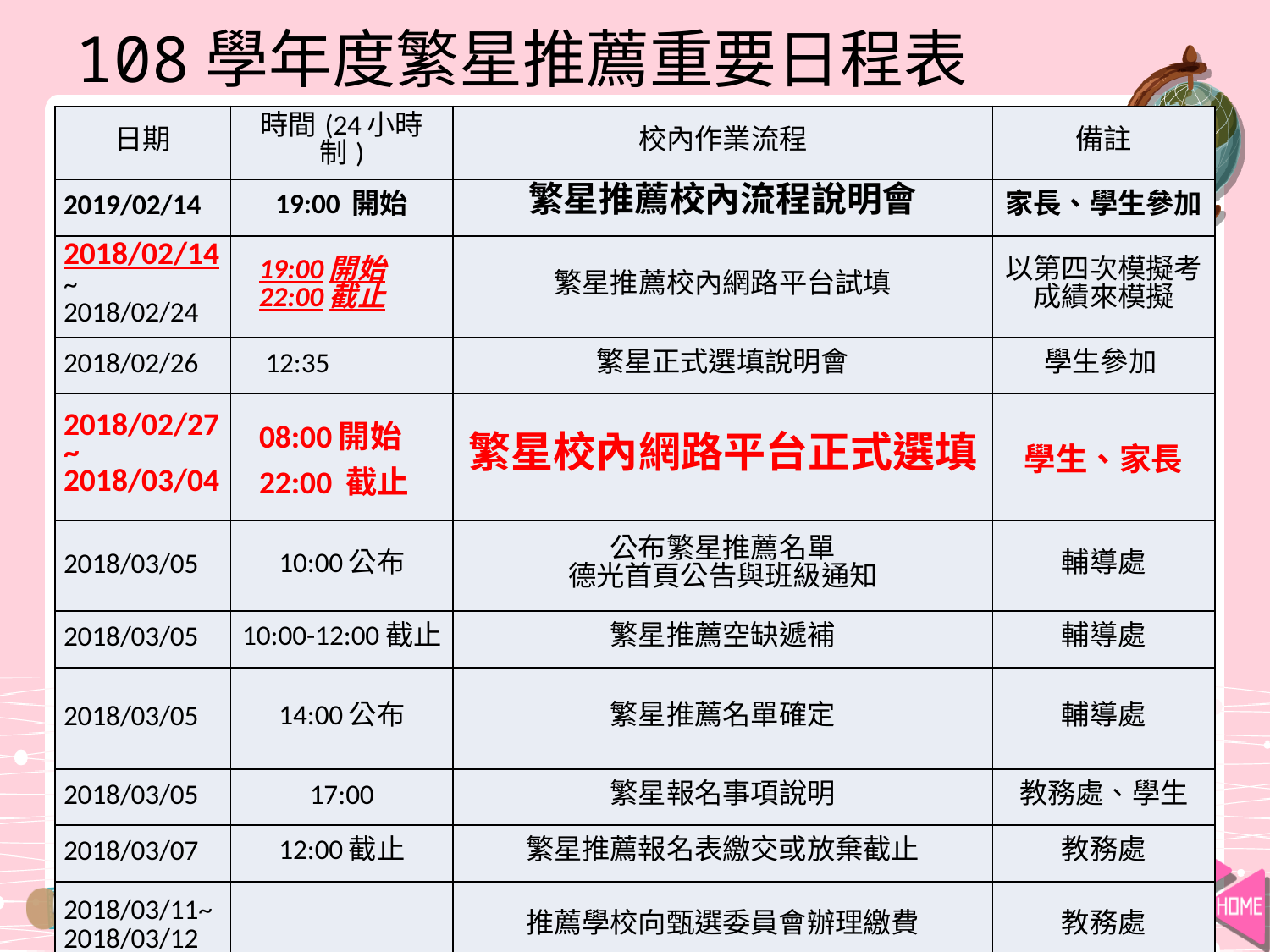

# 108學年度繁星推薦重要日程表
| 日期 | 時間(24小時制) | 校內作業流程 | 備註 |
| --- | --- | --- | --- |
| 2019/02/14 | 19:00 開始 | 繁星推薦校內流程說明會 | 家長、學生參加 |
| 2018/02/14~ 2018/02/24 | 19:00開始 22:00截止 | 繁星推薦校內網路平台試填 | 以第四次模擬考成績來模擬 |
| 2018/02/26 | 12:35 | 繁星正式選填說明會 | 學生參加 |
| 2018/02/27~ 2018/03/04 | 08:00開始22:00 截止 | 繁星校內網路平台正式選填 | 學生、家長 |
| 2018/03/05 | 10:00公布 | 公布繁星推薦名單 德光首頁公告與班級通知 | 輔導處 |
| 2018/03/05 | 10:00-12:00截止 | 繁星推薦空缺遞補 | 輔導處 |
| 2018/03/05 | 14:00公布 | 繁星推薦名單確定 | 輔導處 |
| 2018/03/05 | 17:00 | 繁星報名事項說明 | 教務處、學生 |
| 2018/03/07 | 12:00截止 | 繁星推薦報名表繳交或放棄截止 | 教務處 |
| 2018/03/11~ 2018/03/12 |  | 推薦學校向甄選委員會辦理繳費 | 教務處 |